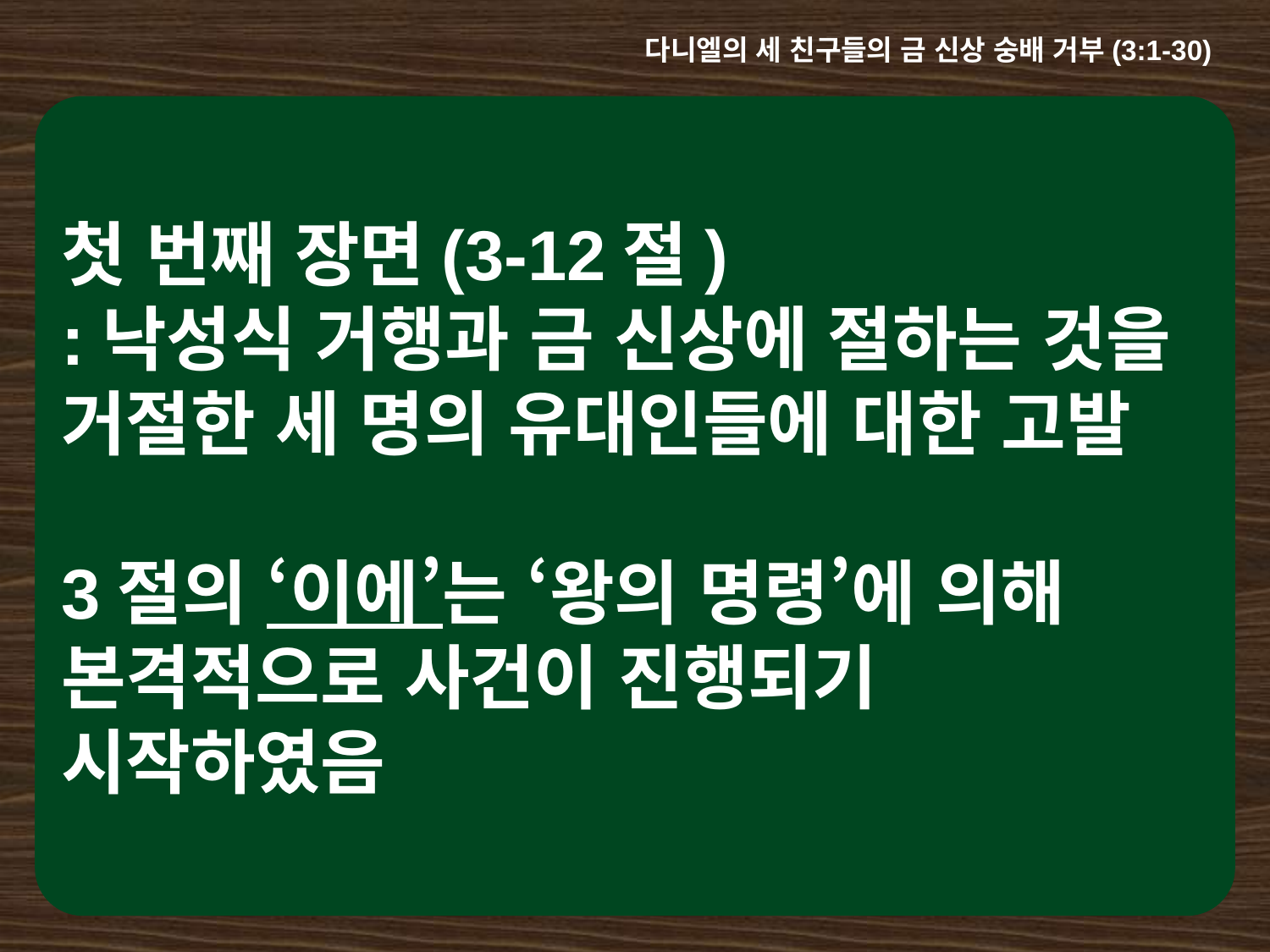

다니엘의 세 친구들의 금 신상 숭배 거부(3:1-30)
첫 번째 장면(3-12절)
:낙성식 거행과 금 신상에 절하는 것을 거절한 세 명의 유대인들에 대한 고발

3절의 ‘이에’는 ‘왕의 명령’에 의해 본격적으로 사건이 진행되기 시작하였음